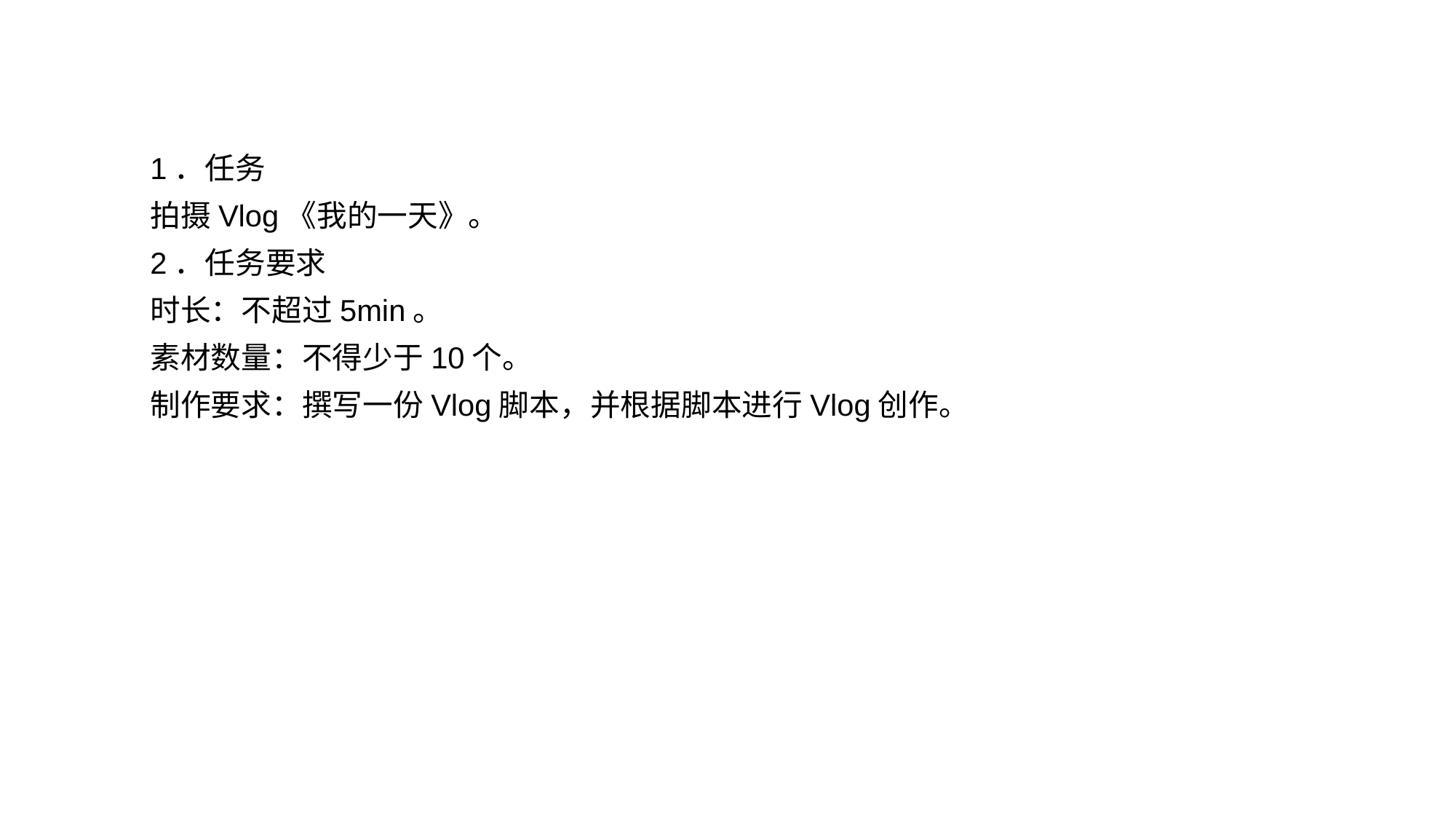

43
1．任务
拍摄Vlog《我的一天》。
2．任务要求
时长：不超过5min。
素材数量：不得少于10个。
制作要求：撰写一份Vlog脚本，并根据脚本进行Vlog创作。